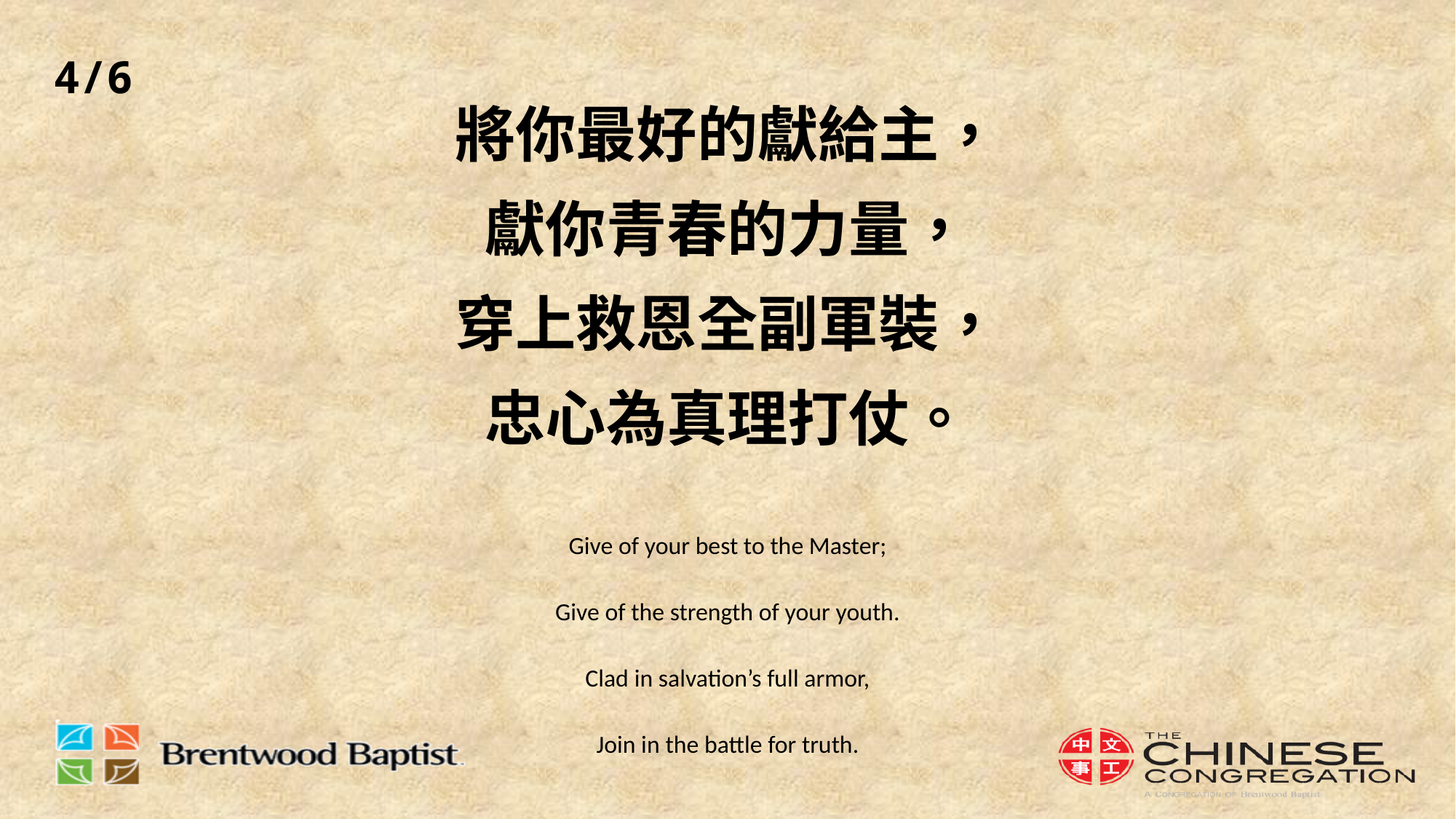

4/6
# 將你最好的獻給主， 獻你青春的力量， 穿上救恩全副軍裝， 忠心為真理打仗。 Give of your best to the Master; Give of the strength of your youth. Clad in salvation’s full armor, Join in the battle for truth.